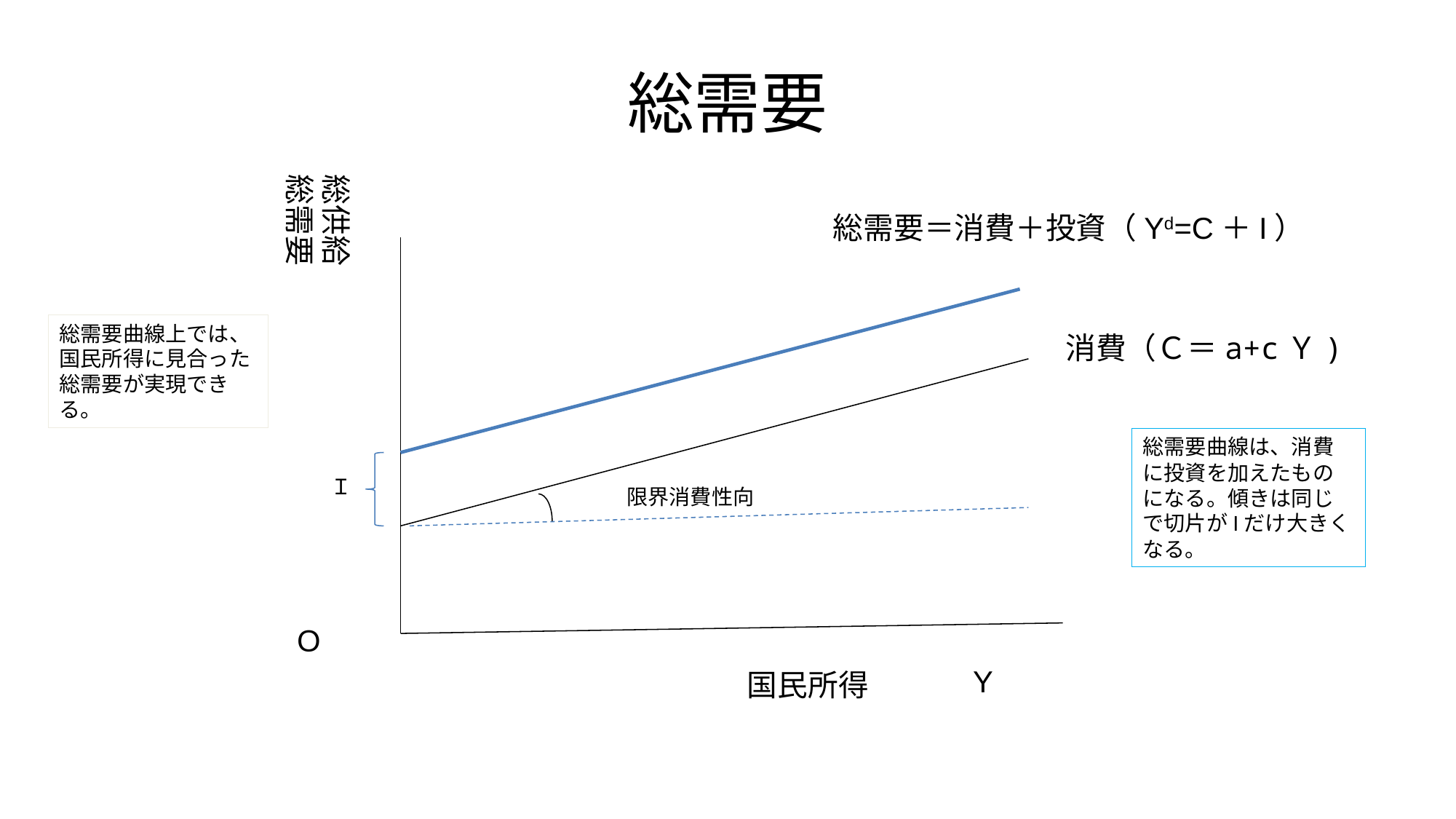

# 総需要
総供給
総需要
総需要＝消費＋投資（Yd=C＋I）
総需要曲線上では、国民所得に見合った総需要が実現できる。
消費（Ｃ＝a+cＹ)
総需要曲線は、消費に投資を加えたものになる。傾きは同じで切片がIだけ大きくなる。

Ｉ
限界消費性向

O
Y
国民所得